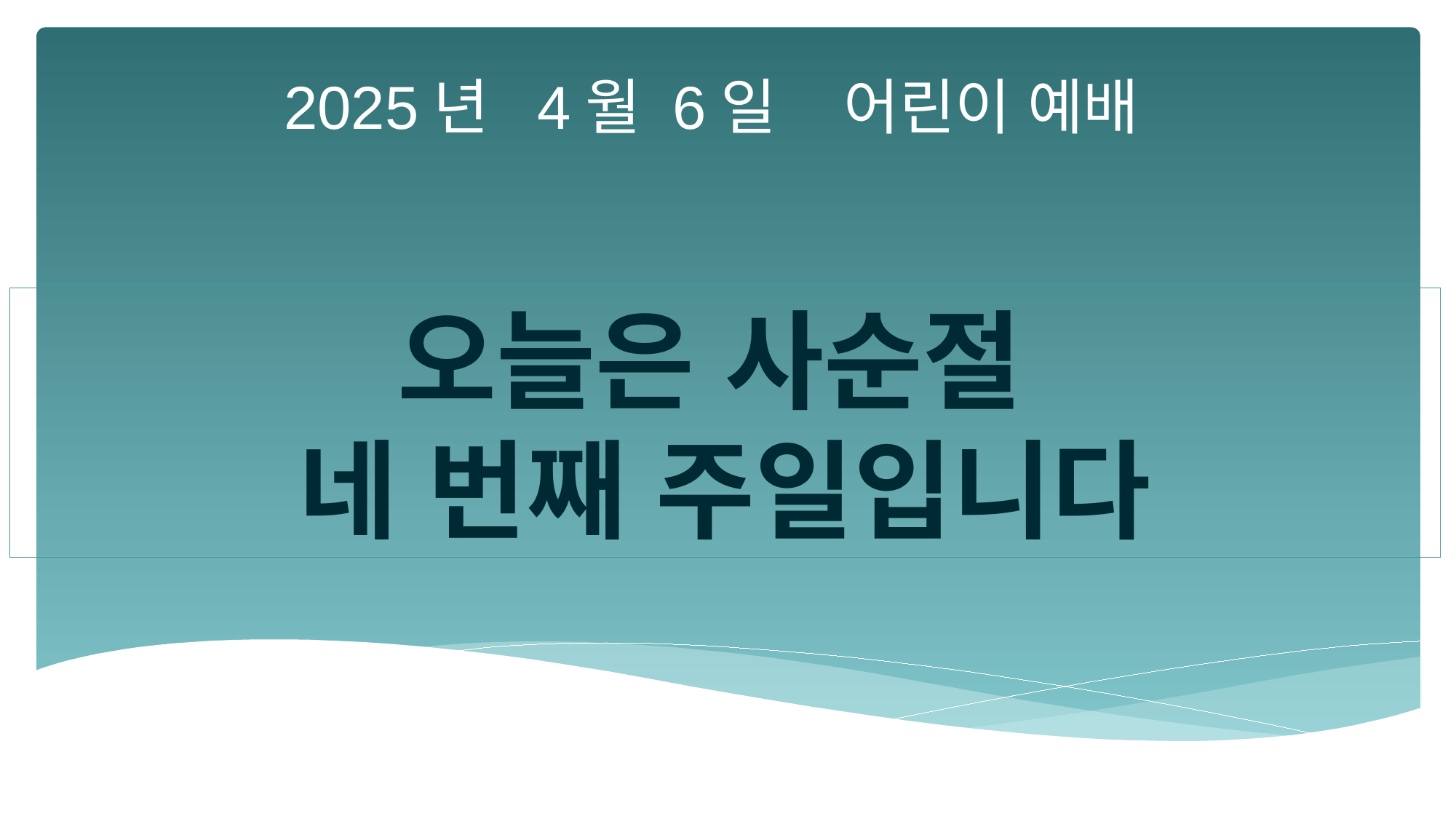

2025년  4월 6일    어린이 예배
오늘은 사순절
네 번째 주일입니다